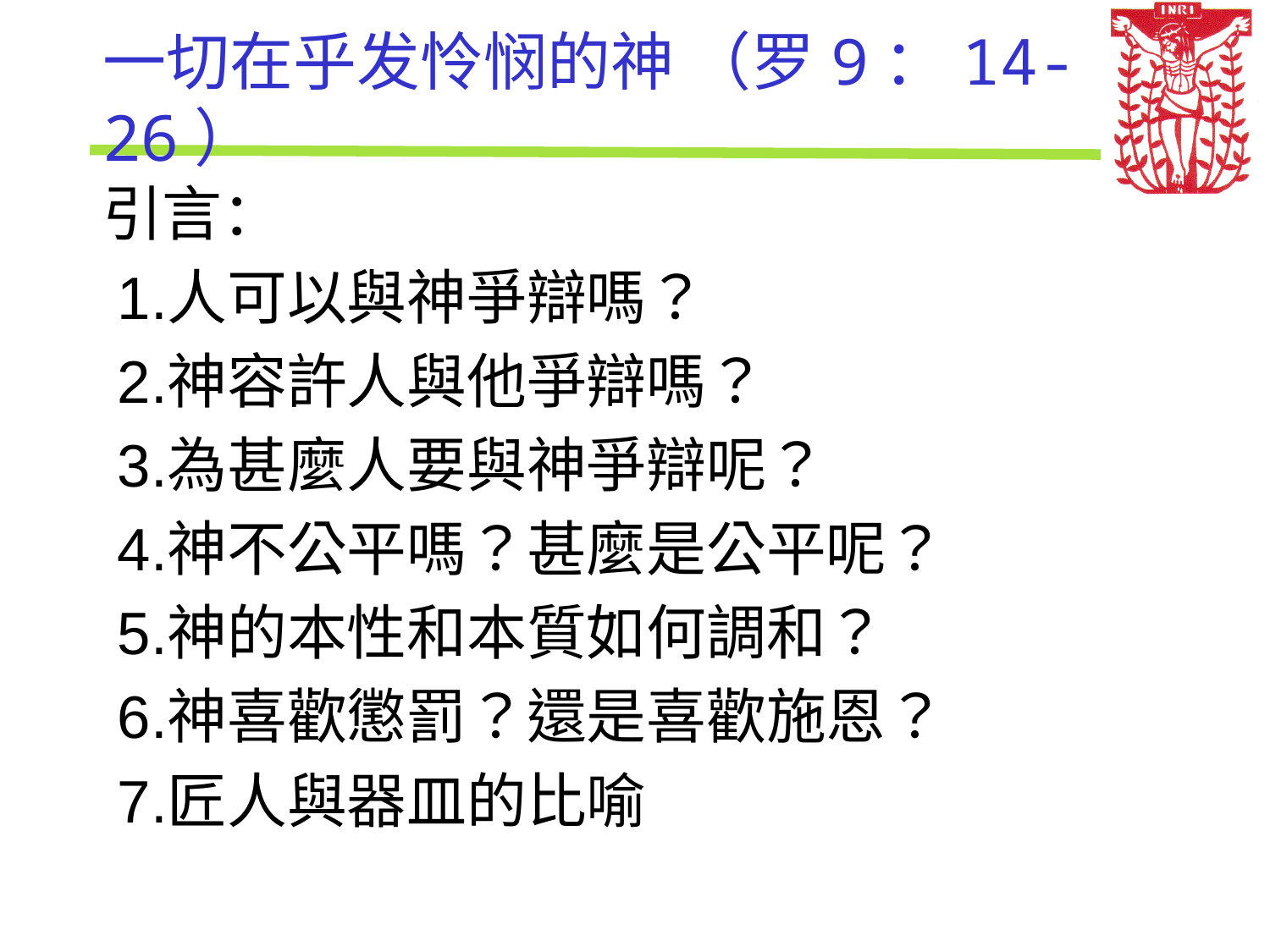

# 一切在乎发怜悯的神 （罗9：14-26）
引言：
人可以與神爭辯嗎？
神容許人與他爭辯嗎？
為甚麼人要與神爭辯呢？
神不公平嗎？甚麼是公平呢？
神的本性和本質如何調和？
神喜歡懲罰？還是喜歡施恩？
匠人與器皿的比喻